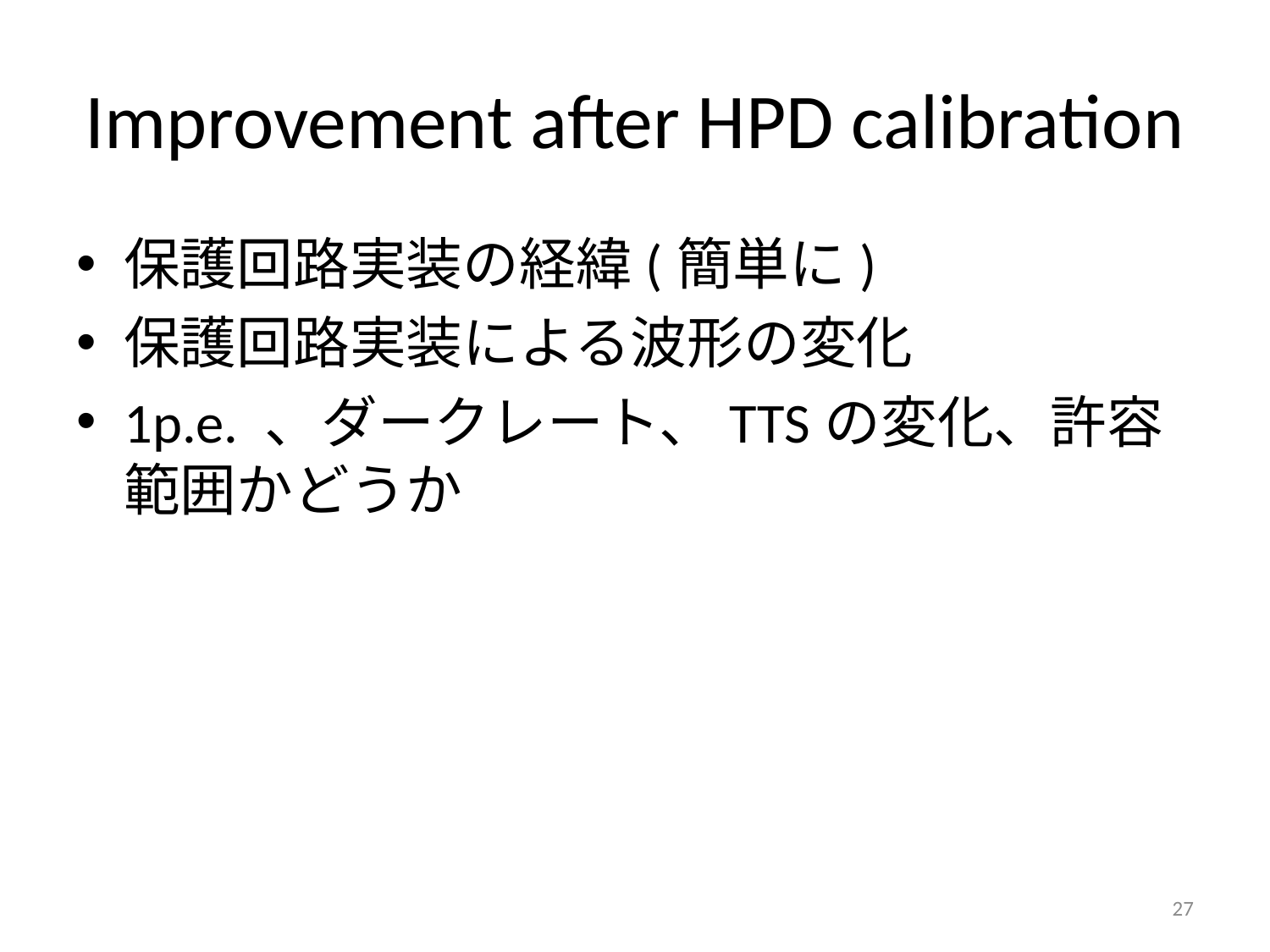

# Improvement after HPD calibration
保護回路実装の経緯(簡単に)
保護回路実装による波形の変化
1p.e. 、ダークレート、TTSの変化、許容範囲かどうか
27